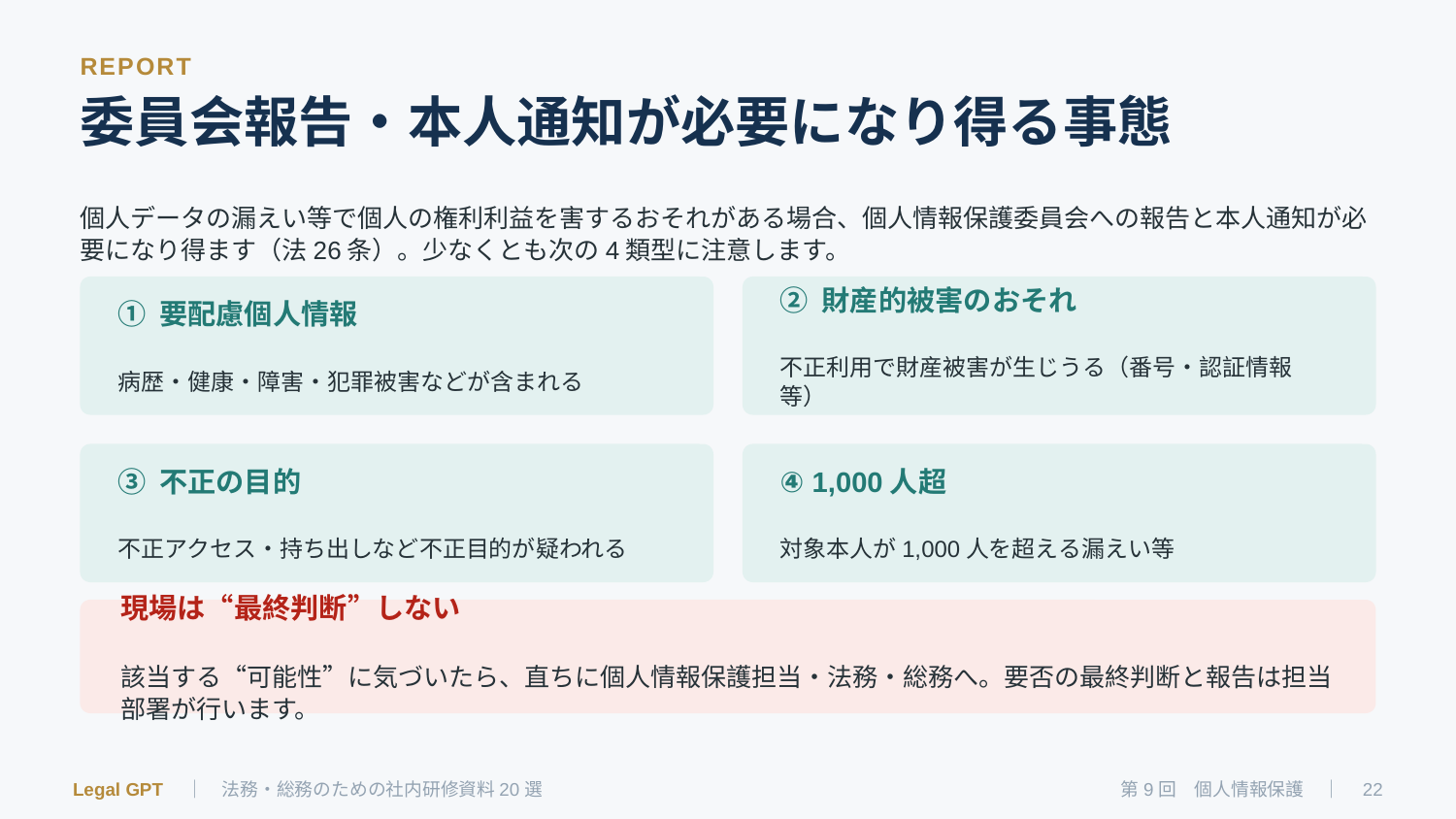

REPORT
委員会報告・本人通知が必要になり得る事態
個人データの漏えい等で個人の権利利益を害するおそれがある場合、個人情報保護委員会への報告と本人通知が必要になり得ます（法26条）。少なくとも次の4類型に注意します。

① 要配慮個人情報

病歴・健康・障害・犯罪被害などが含まれる
② 財産的被害のおそれ

不正利用で財産被害が生じうる（番号・認証情報等）

③ 不正の目的

不正アクセス・持ち出しなど不正目的が疑われる
④ 1,000人超

対象本人が1,000人を超える漏えい等

現場は“最終判断”しない

該当する“可能性”に気づいたら、直ちに個人情報保護担当・法務・総務へ。要否の最終判断と報告は担当部署が行います。
Legal GPT　｜　法務・総務のための社内研修資料20選
第9回　個人情報保護　｜　22